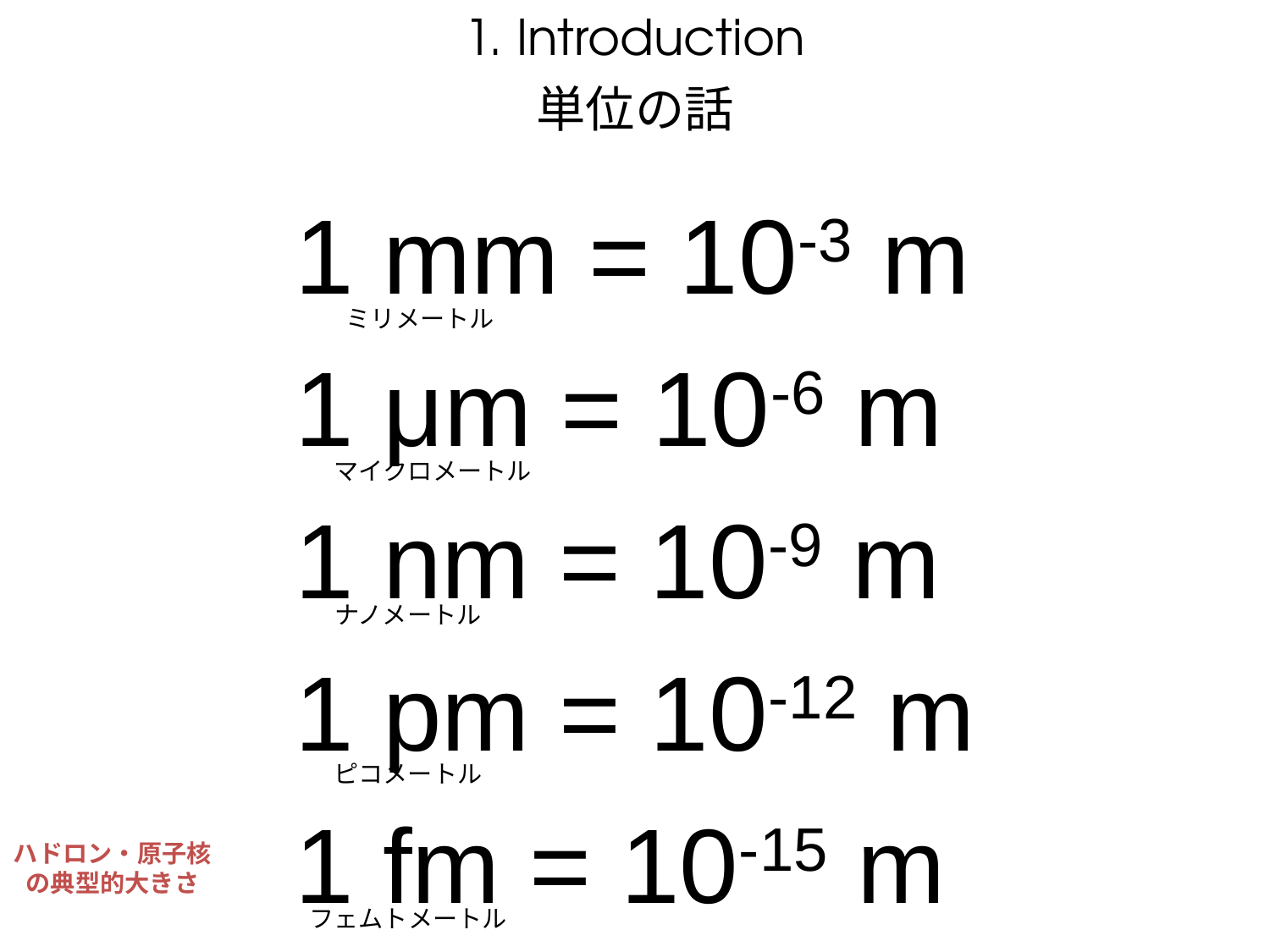

1. Introduction
単位の話
1 mm = 10-3 m
1 μm = 10-6 m
1 nm = 10-9 m
1 pm = 10-12 m
1 fm = 10-15 m
ミリメートル
マイクロメートル
ナノメートル
ピコメートル
ハドロン・原子核
の典型的大きさ
フェムトメートル